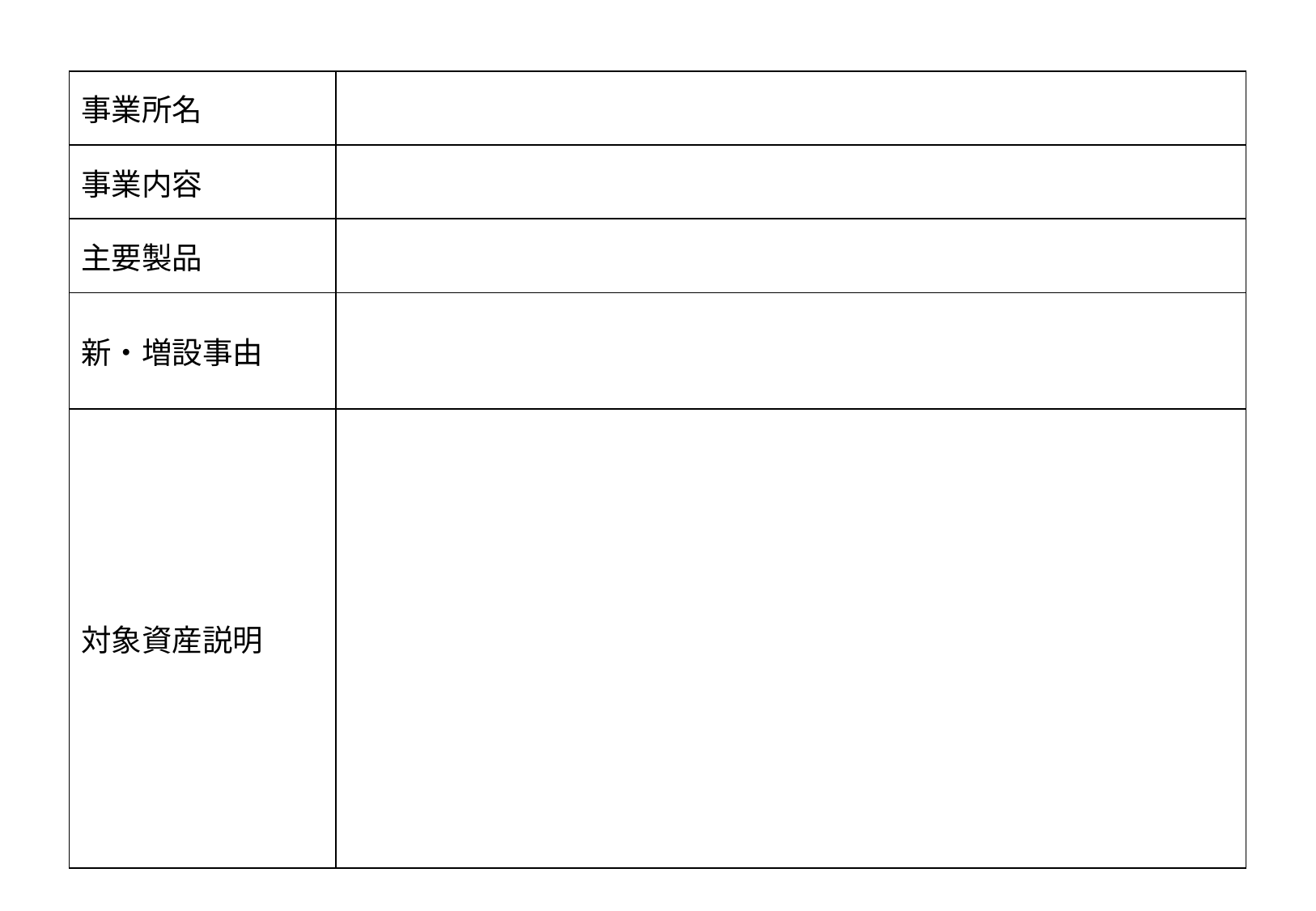

| 事業所名 |  |
| --- | --- |
| 事業内容 |  |
| 主要製品 |  |
| 新・増設事由 |  |
| 対象資産説明 |  |